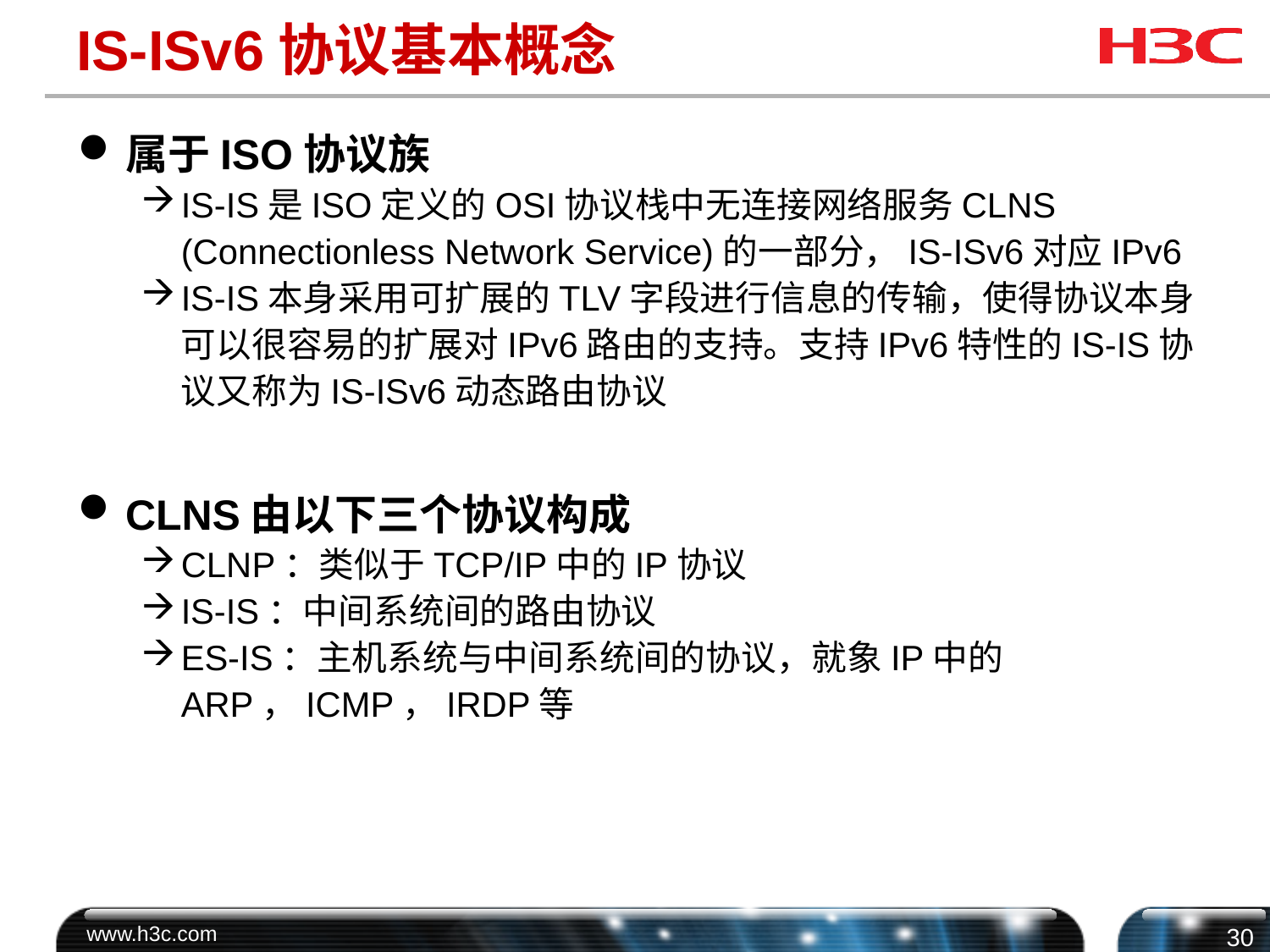

# IS-ISv6协议基本概念
属于ISO协议族
IS-IS是ISO定义的OSI协议栈中无连接网络服务CLNS (Connectionless Network Service)的一部分，IS-ISv6对应IPv6
IS-IS本身采用可扩展的TLV字段进行信息的传输，使得协议本身可以很容易的扩展对IPv6路由的支持。支持IPv6特性的IS-IS协议又称为IS-ISv6动态路由协议

CLNS由以下三个协议构成
CLNP：类似于TCP/IP中的IP协议
IS-IS：中间系统间的路由协议
ES-IS：主机系统与中间系统间的协议，就象IP中的ARP，ICMP，IRDP等